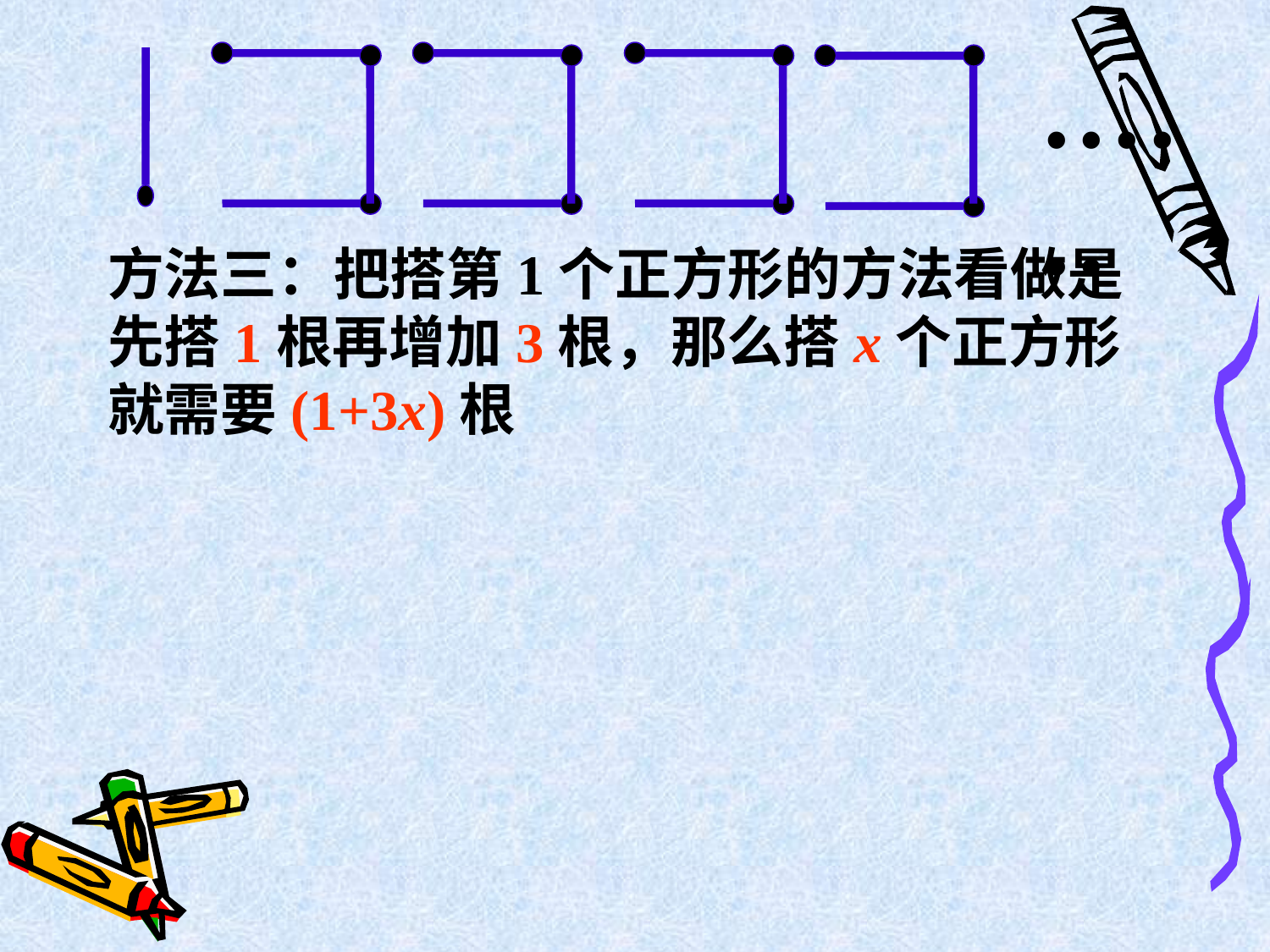

······

方法三：把搭第1个正方形的方法看做是先搭1根再增加3根，那么搭x个正方形就需要(1+3x)根